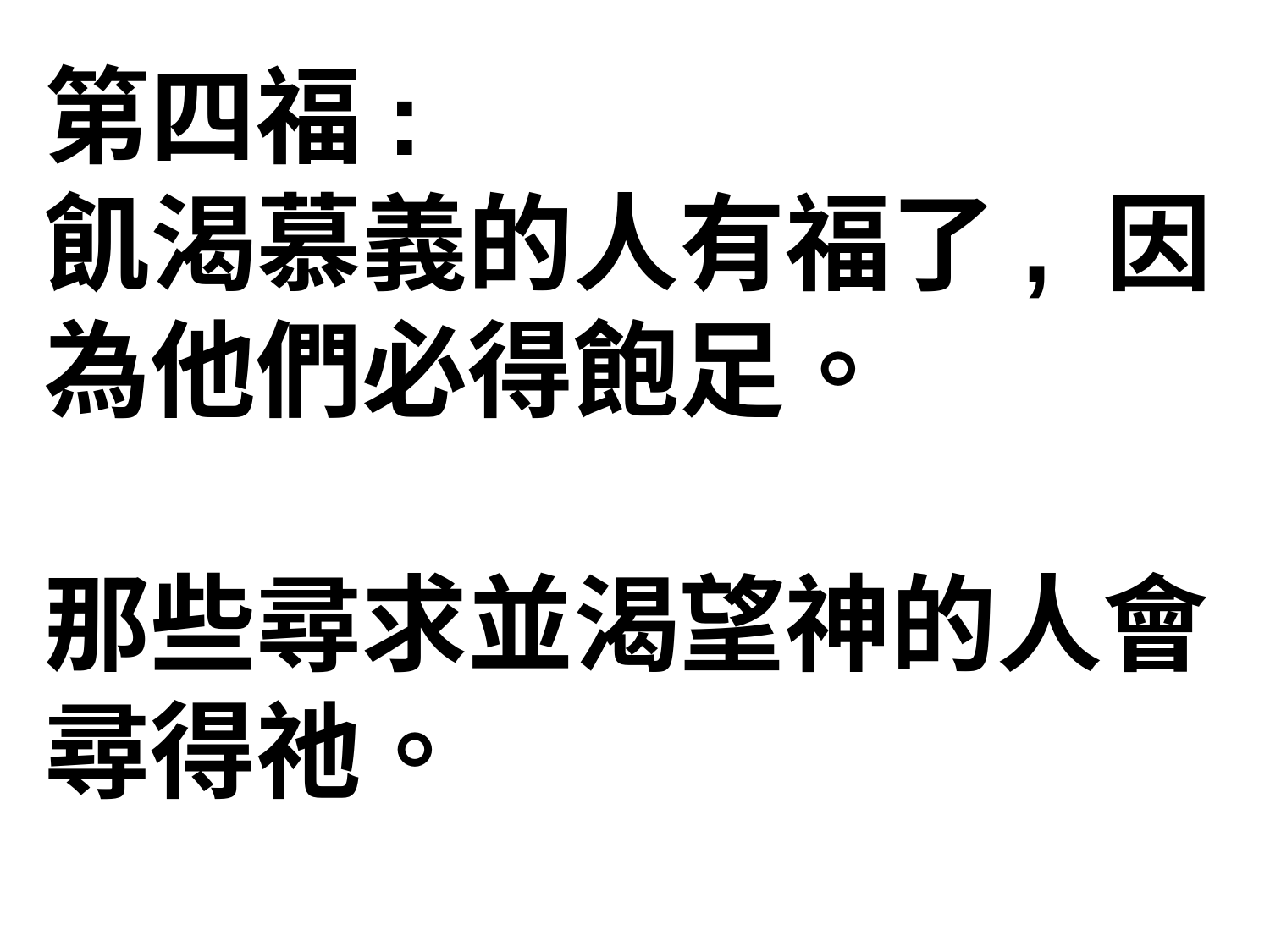

第四福:
飢渴慕義的人有福了, 因為他們必得飽足。

那些尋求並渴望神的人會尋得祂。